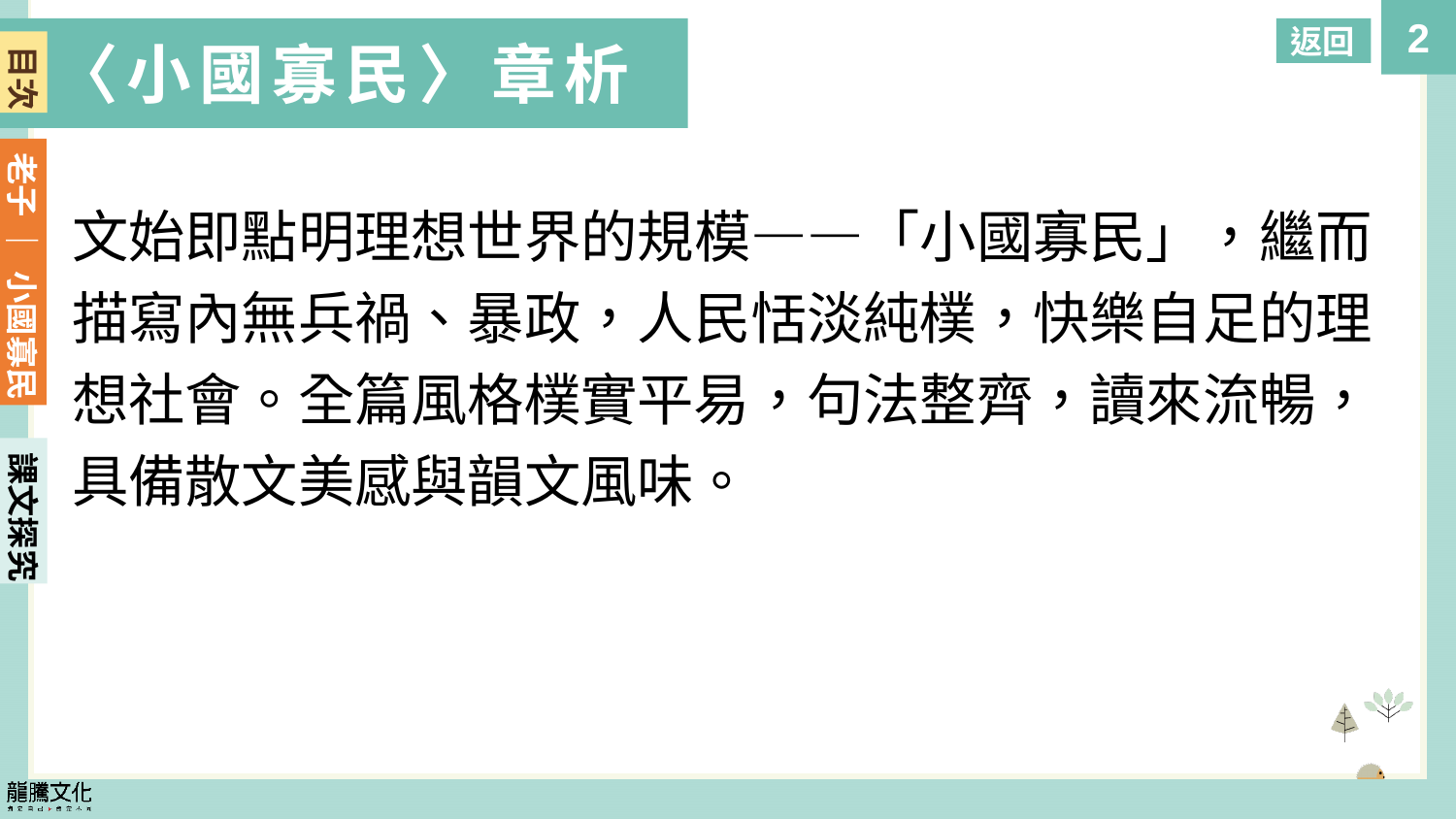

返回
〈小國寡民〉章析
目次
文始即點明理想世界的規模——「小國寡民」，繼而描寫內無兵禍、暴政，人民恬淡純樸，快樂自足的理想社會。全篇風格樸實平易，句法整齊，讀來流暢，具備散文美感與韻文風味。